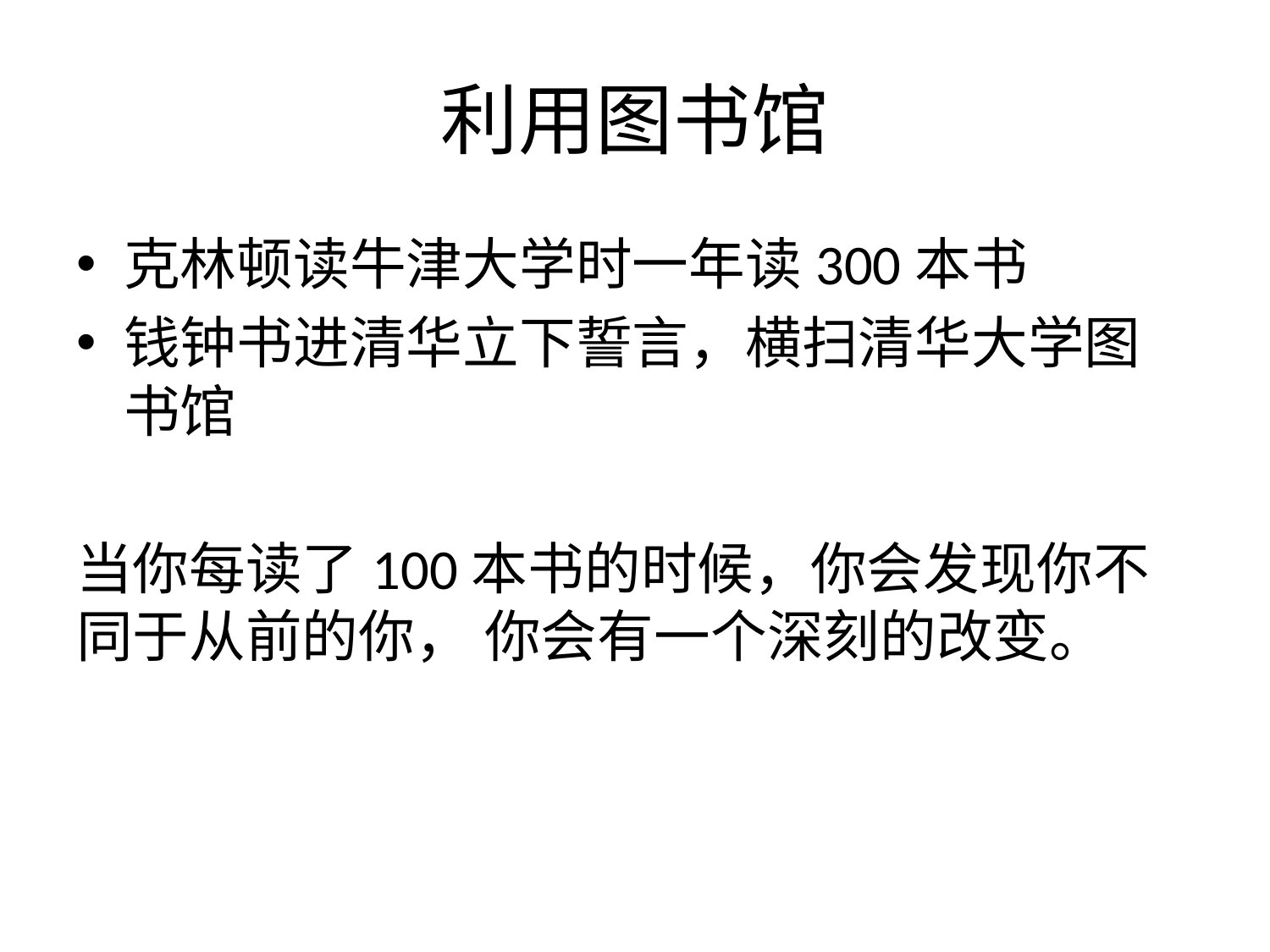

# 利用图书馆
克林顿读牛津大学时一年读300本书
钱钟书进清华立下誓言，横扫清华大学图书馆

当你每读了100本书的时候，你会发现你不同于从前的你， 你会有一个深刻的改变。